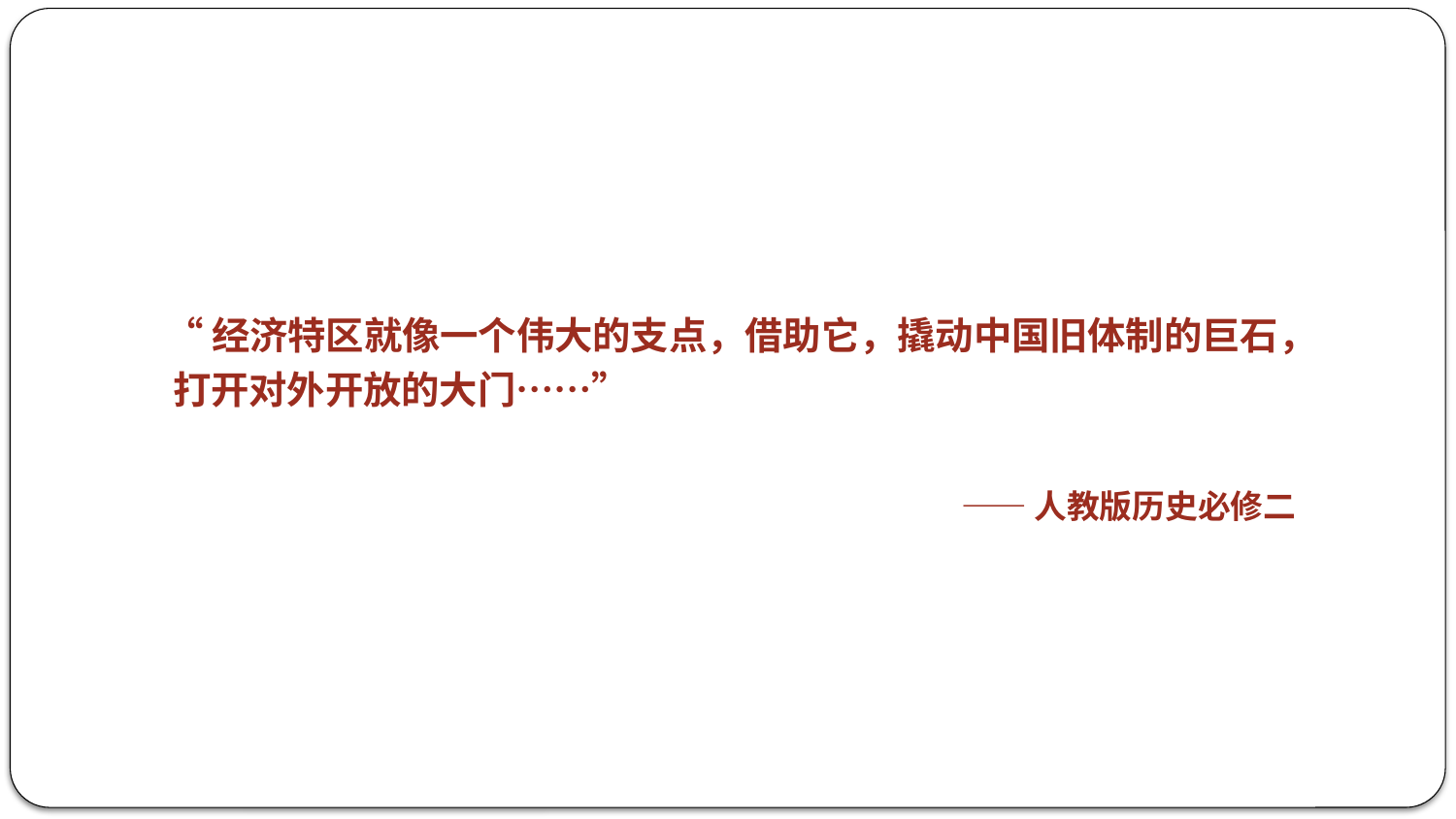

“经济特区就像一个伟大的支点，借助它，撬动中国旧体制的巨石，打开对外开放的大门……”

——人教版历史必修二